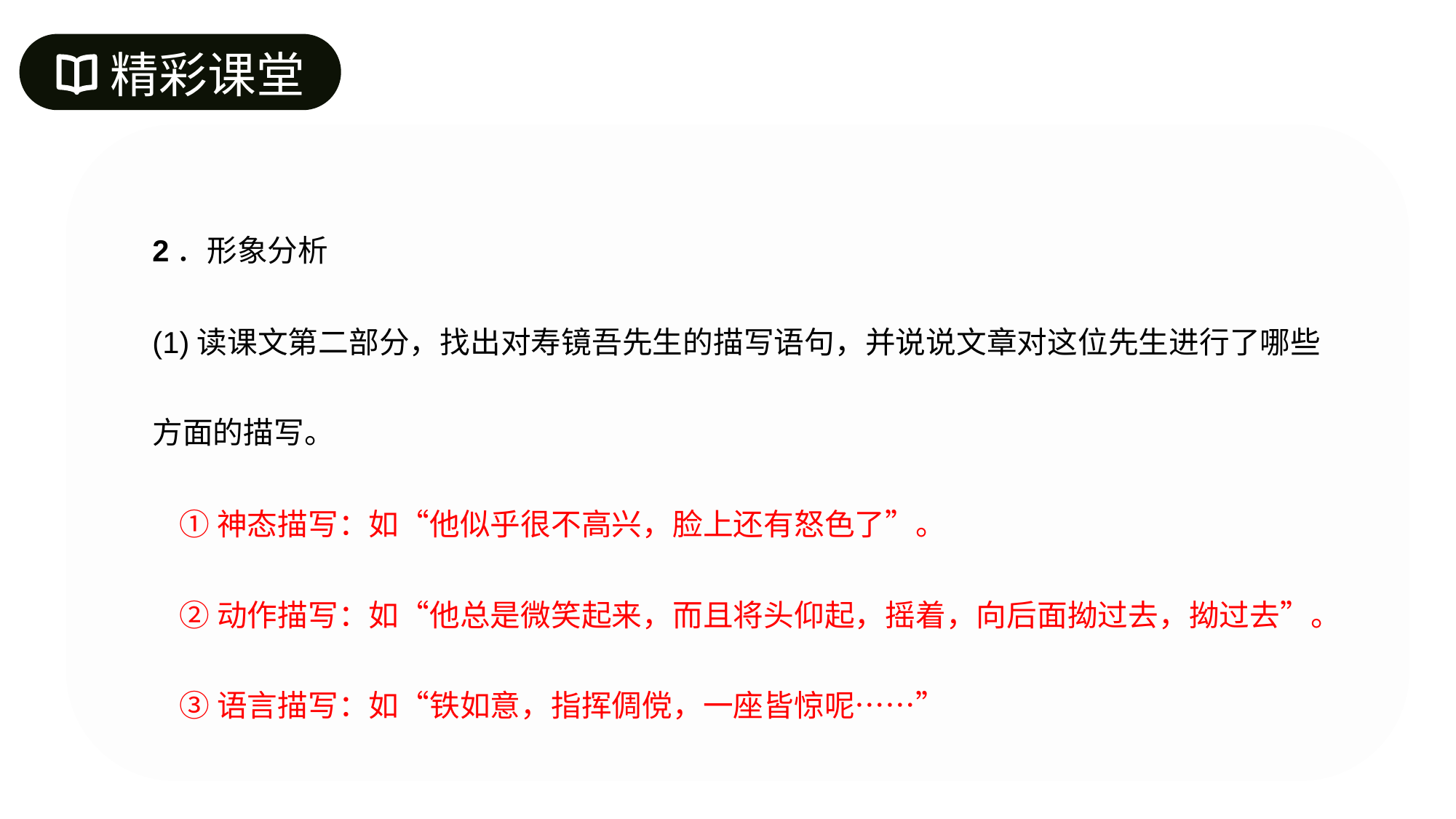

精彩课堂

2．形象分析
(1)读课文第二部分，找出对寿镜吾先生的描写语句，并说说文章对这位先生进行了哪些方面的描写。
    ①神态描写：如“他似乎很不高兴，脸上还有怒色了”。
    ②动作描写：如“他总是微笑起来，而且将头仰起，摇着，向后面拗过去，拗过去”。
    ③语言描写：如“铁如意，指挥倜傥，一座皆惊呢……”